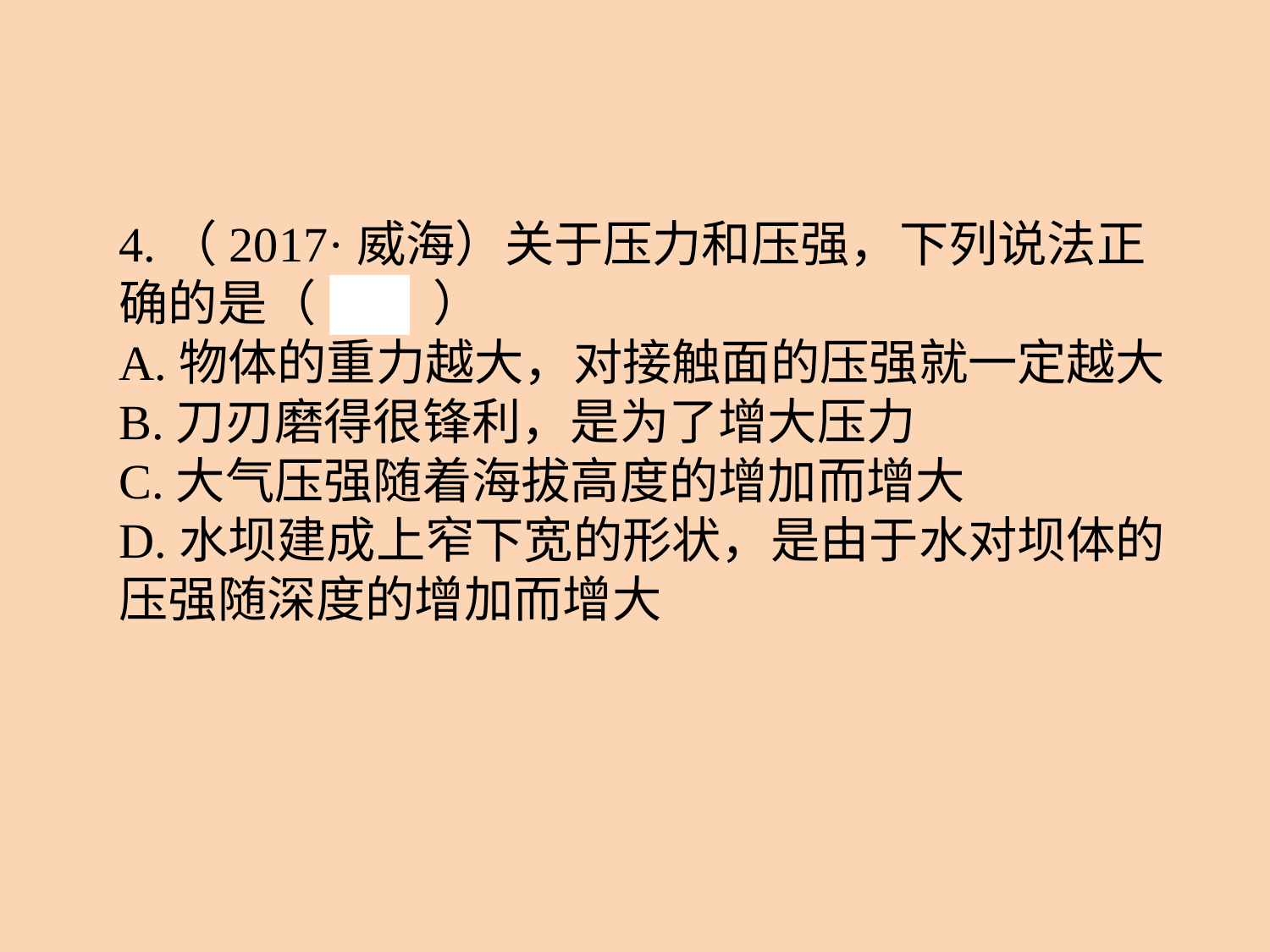

4.（2017·威海）关于压力和压强，下列说法正确的是（   D  ）
A.物体的重力越大，对接触面的压强就一定越大
B.刀刃磨得很锋利，是为了增大压力
C.大气压强随着海拔高度的增加而增大
D.水坝建成上窄下宽的形状，是由于水对坝体的压强随深度的增加而增大